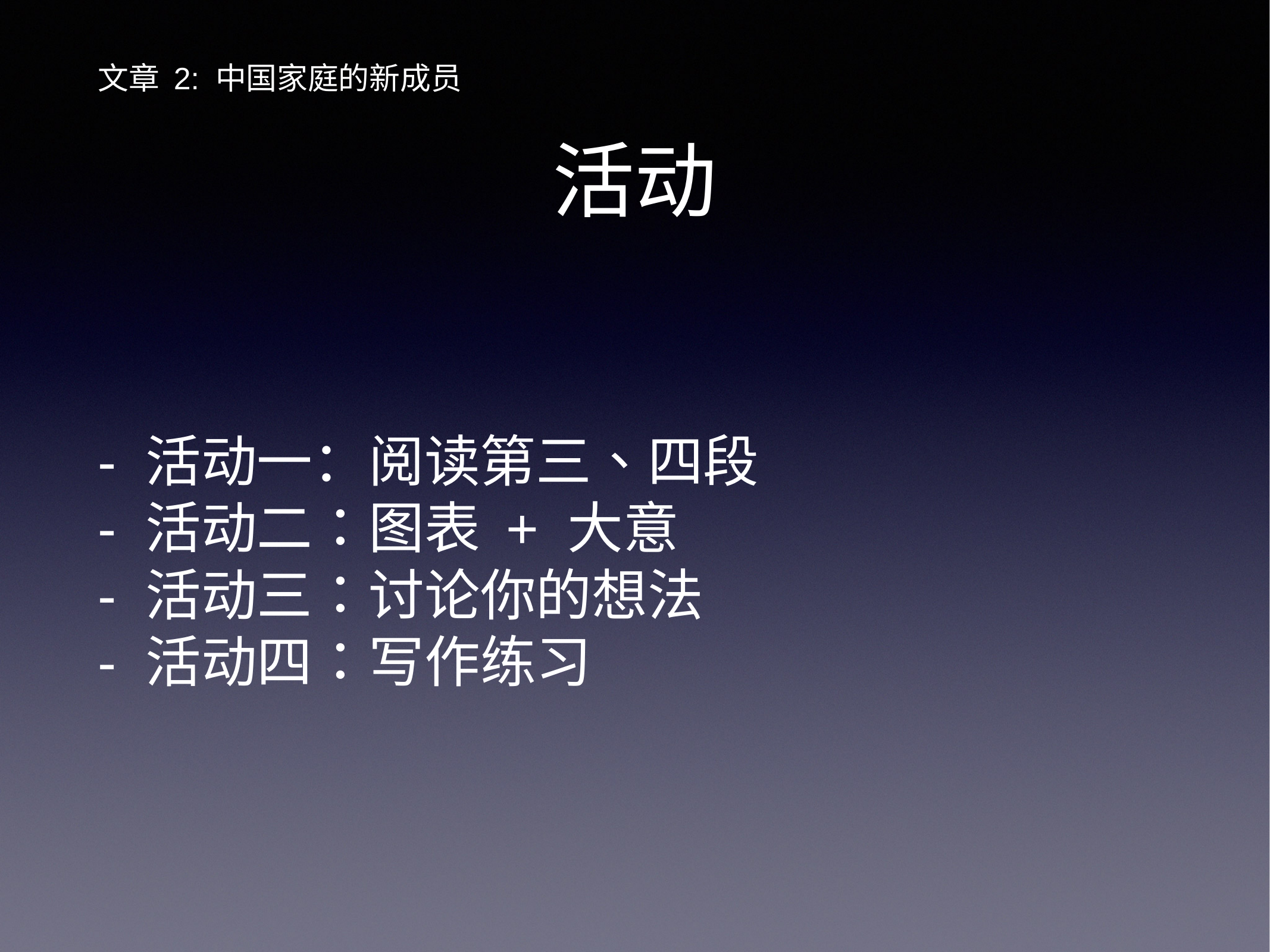

# 文章 2: 中国家庭的新成员

活动
- 活动一：阅读第三、四段
- 活动二：图表 + 大意
- 活动三：讨论你的想法
- 活动四：写作练习